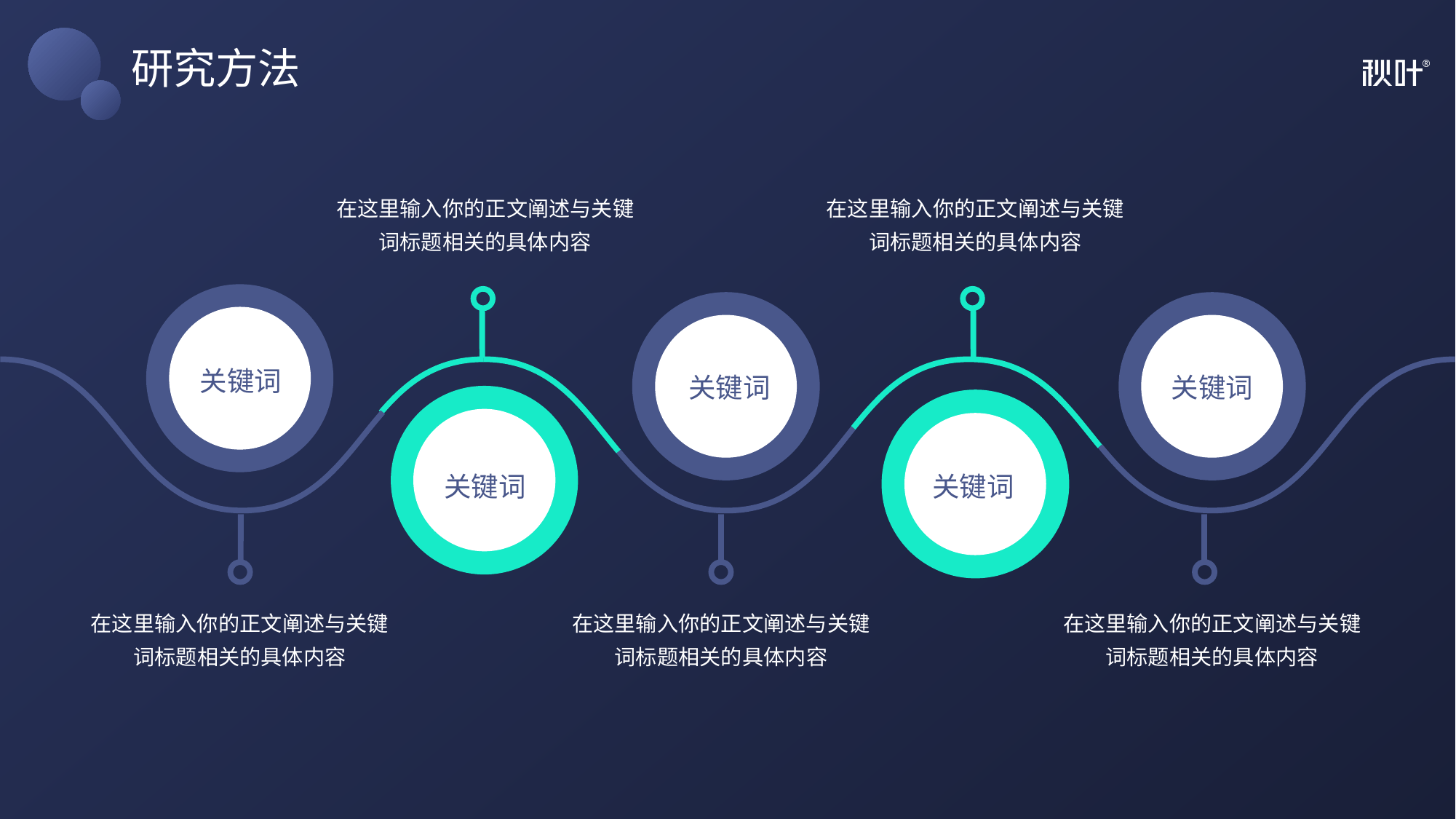

# 研究方法
在这里输入你的正文阐述与关键词标题相关的具体内容
在这里输入你的正文阐述与关键词标题相关的具体内容

关键词

关键词
关键词

关键词
关键词

在这里输入你的正文阐述与关键词标题相关的具体内容
在这里输入你的正文阐述与关键词标题相关的具体内容
在这里输入你的正文阐述与关键词标题相关的具体内容